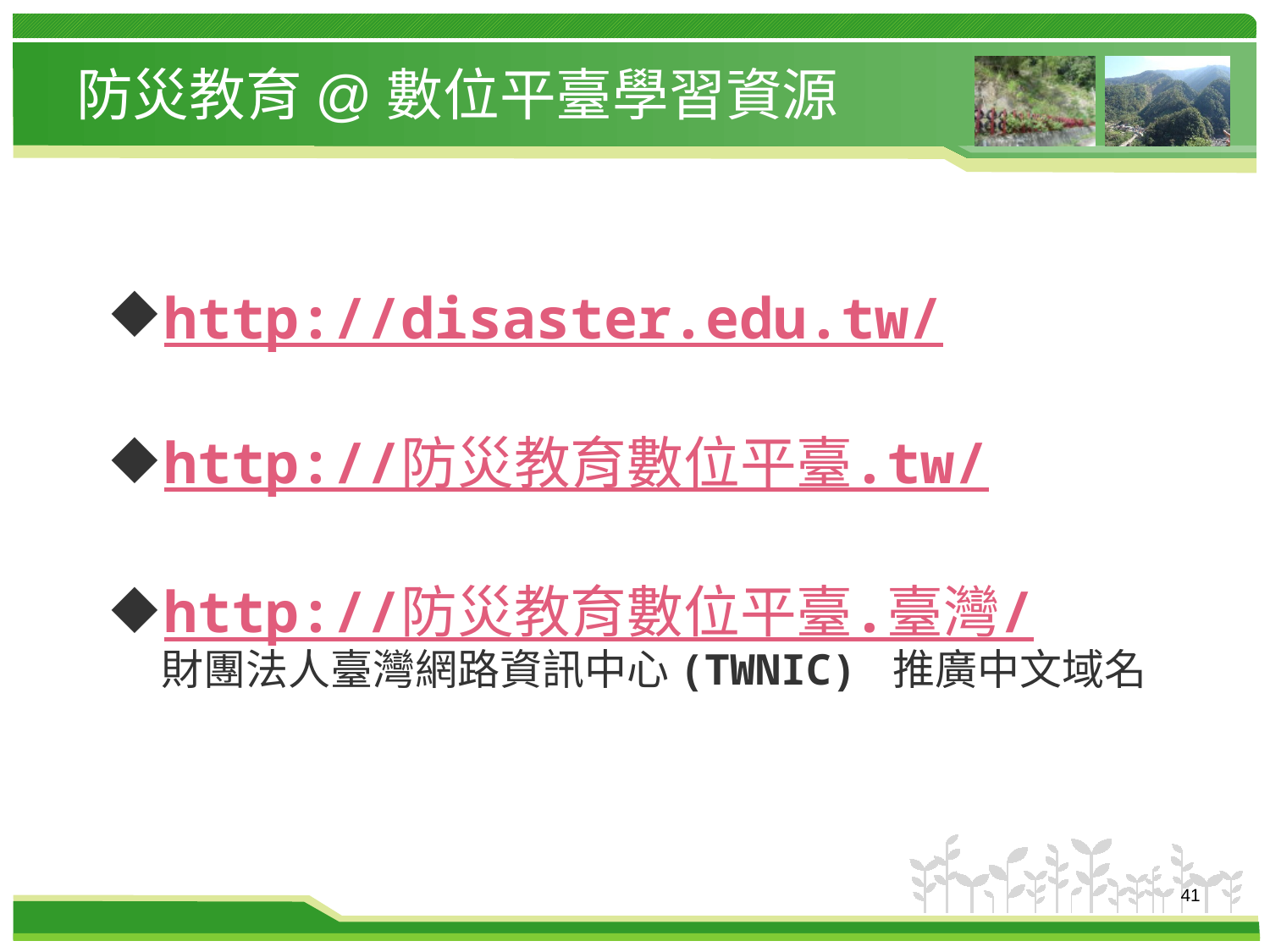

# 防災教育@數位平臺學習資源
http://disaster.edu.tw/

http://防災教育數位平臺.tw/

http://防災教育數位平臺.臺灣/
財團法人臺灣網路資訊中心(TWNIC) 推廣中文域名
41